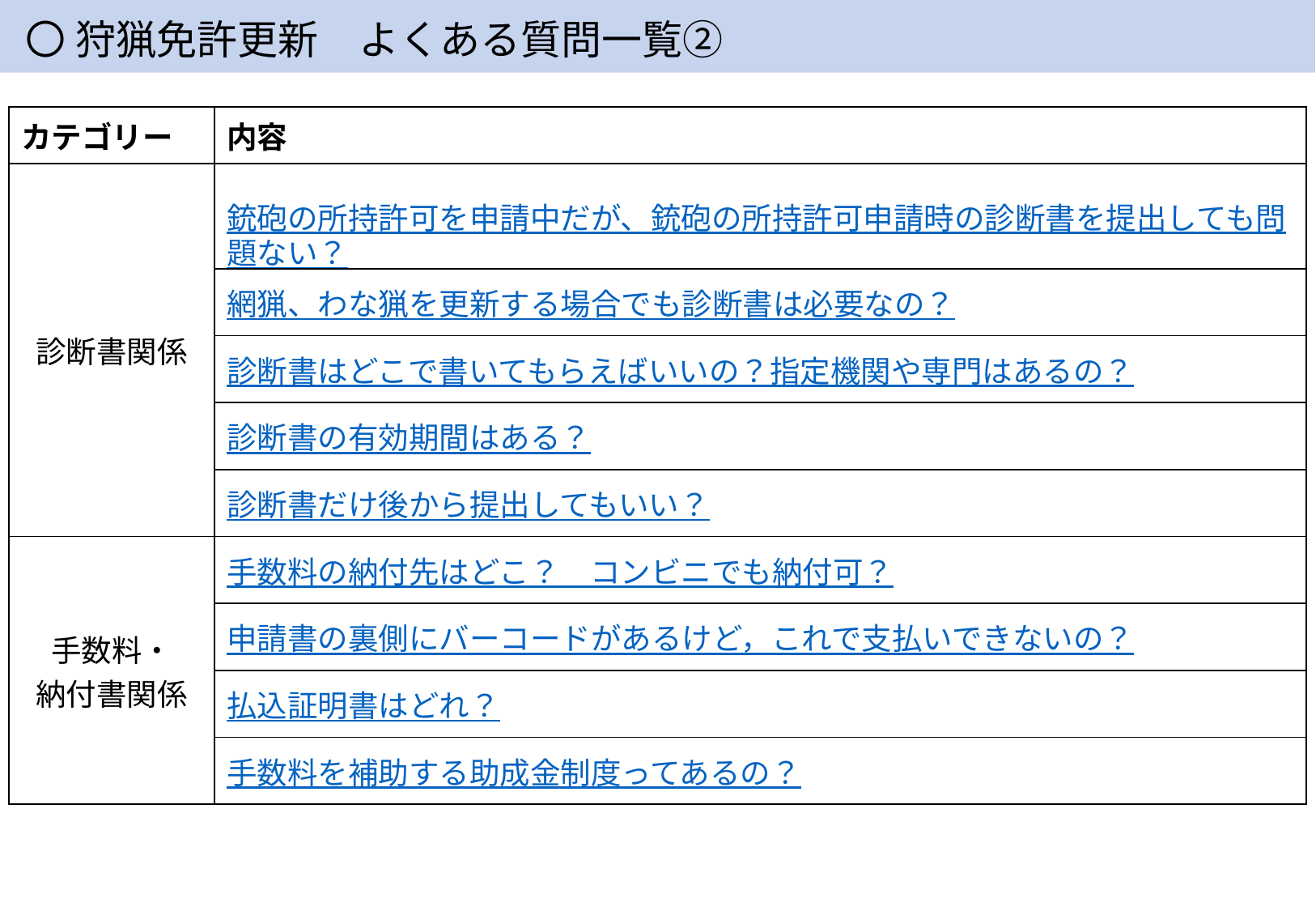

〇 狩猟免許更新　よくある質問一覧②
| カテゴリー | 内容 |
| --- | --- |
| 診断書関係 | 銃砲の所持許可を申請中だが、銃砲の所持許可申請時の診断書を提出しても問題ない？ |
|  | 網猟、わな猟を更新する場合でも診断書は必要なの？ |
|  | 診断書はどこで書いてもらえばいいの？指定機関や専門はあるの？ |
|  | 診断書の有効期間はある？ |
|  | 診断書だけ後から提出してもいい？ |
| 手数料・ 納付書関係 | 手数料の納付先はどこ？　コンビニでも納付可？ |
|  | 申請書の裏側にバーコードがあるけど，これで支払いできないの？ |
|  | 払込証明書はどれ？ |
|  | 手数料を補助する助成金制度ってあるの？ |